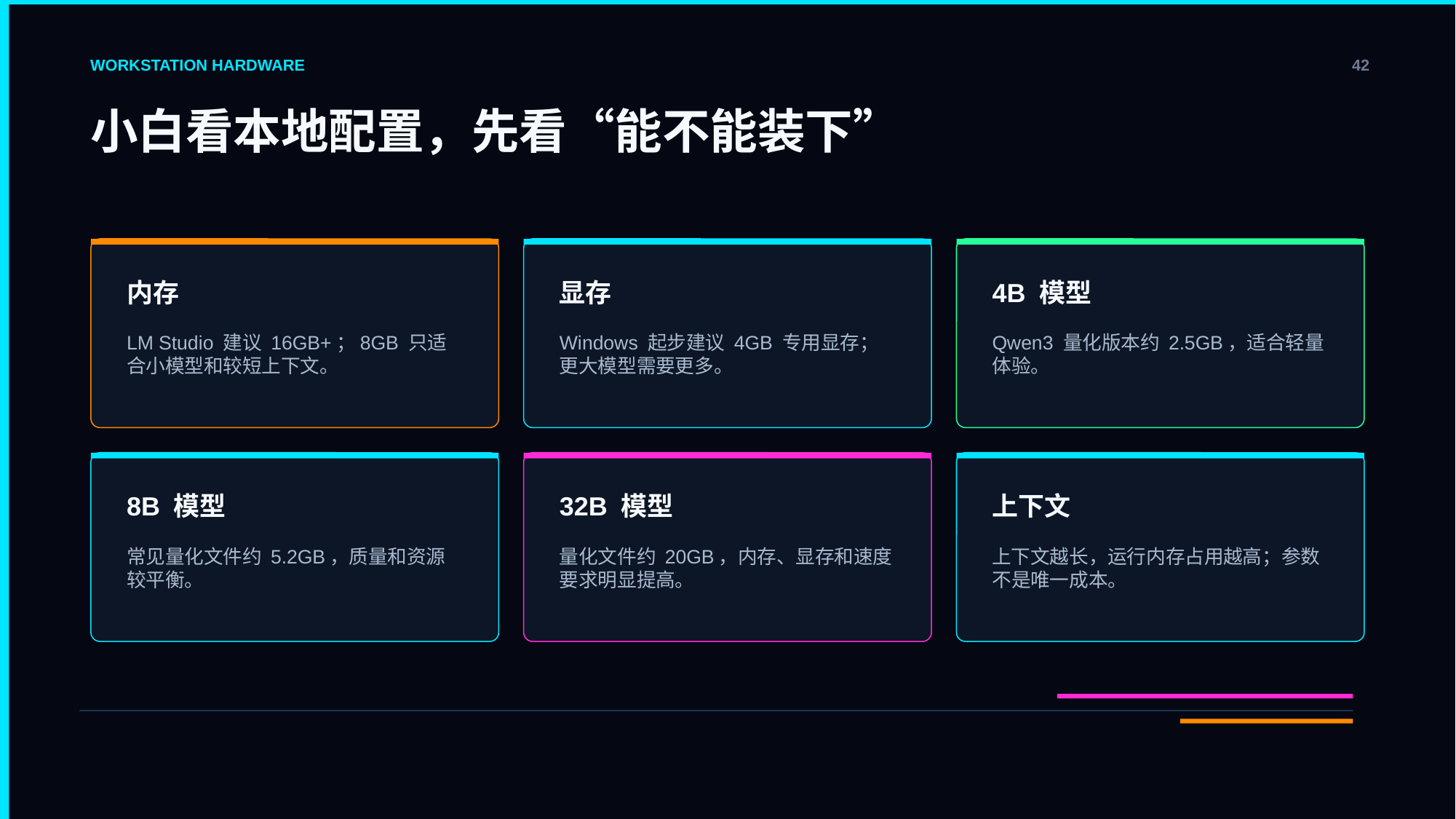

WORKSTATION HARDWARE
42
小白看本地配置，先看“能不能装下”

内存
显存
4B 模型
LM Studio 建议 16GB+；8GB 只适合小模型和较短上下文。
Windows 起步建议 4GB 专用显存；更大模型需要更多。
Qwen3 量化版本约 2.5GB，适合轻量体验。

8B 模型
32B 模型
上下文
常见量化文件约 5.2GB，质量和资源较平衡。
量化文件约 20GB，内存、显存和速度要求明显提高。
上下文越长，运行内存占用越高；参数不是唯一成本。